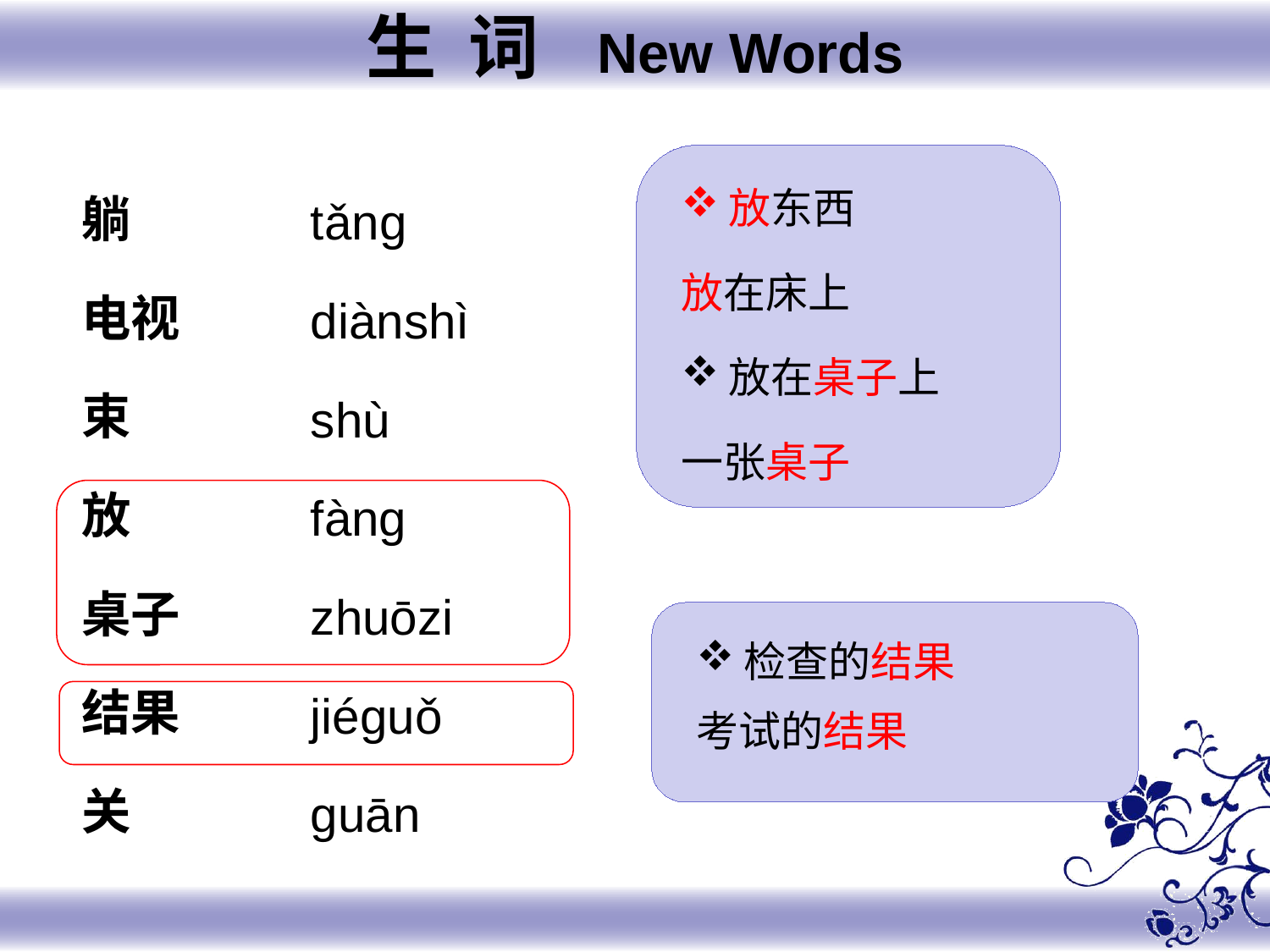

生  词   New Words

放东西
放在床上
放在桌子上
一张桌子

躺
电视
束
放
桌子
结果
关
tǎnɡ
diànshì
shù
fànɡ
zhuōzi
jiéɡuǒ
ɡuān

检查的结果
考试的结果